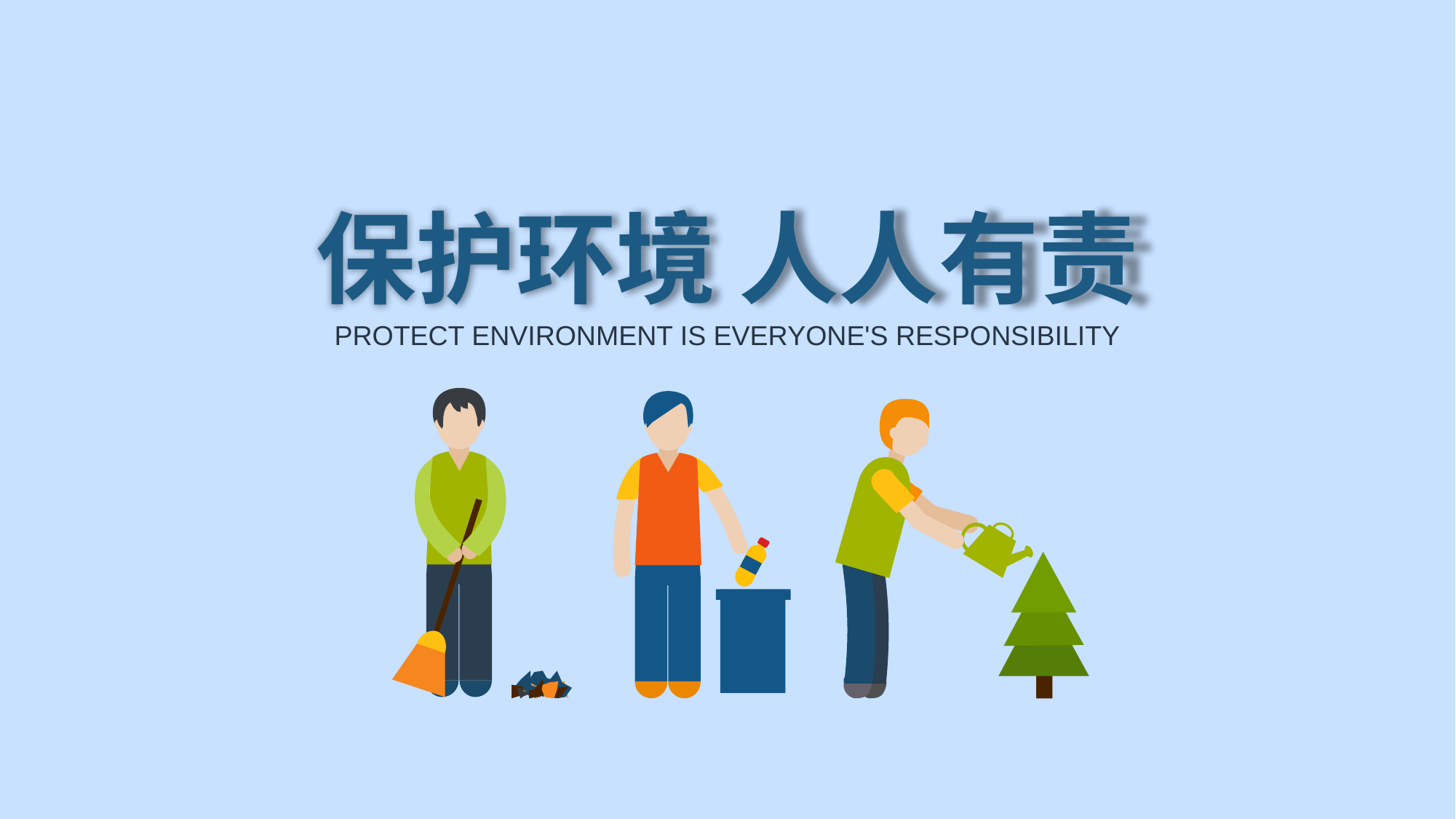

保护环境 人人有责
PROTECT ENVIRONMENT IS EVERYONE'S RESPONSIBILITY